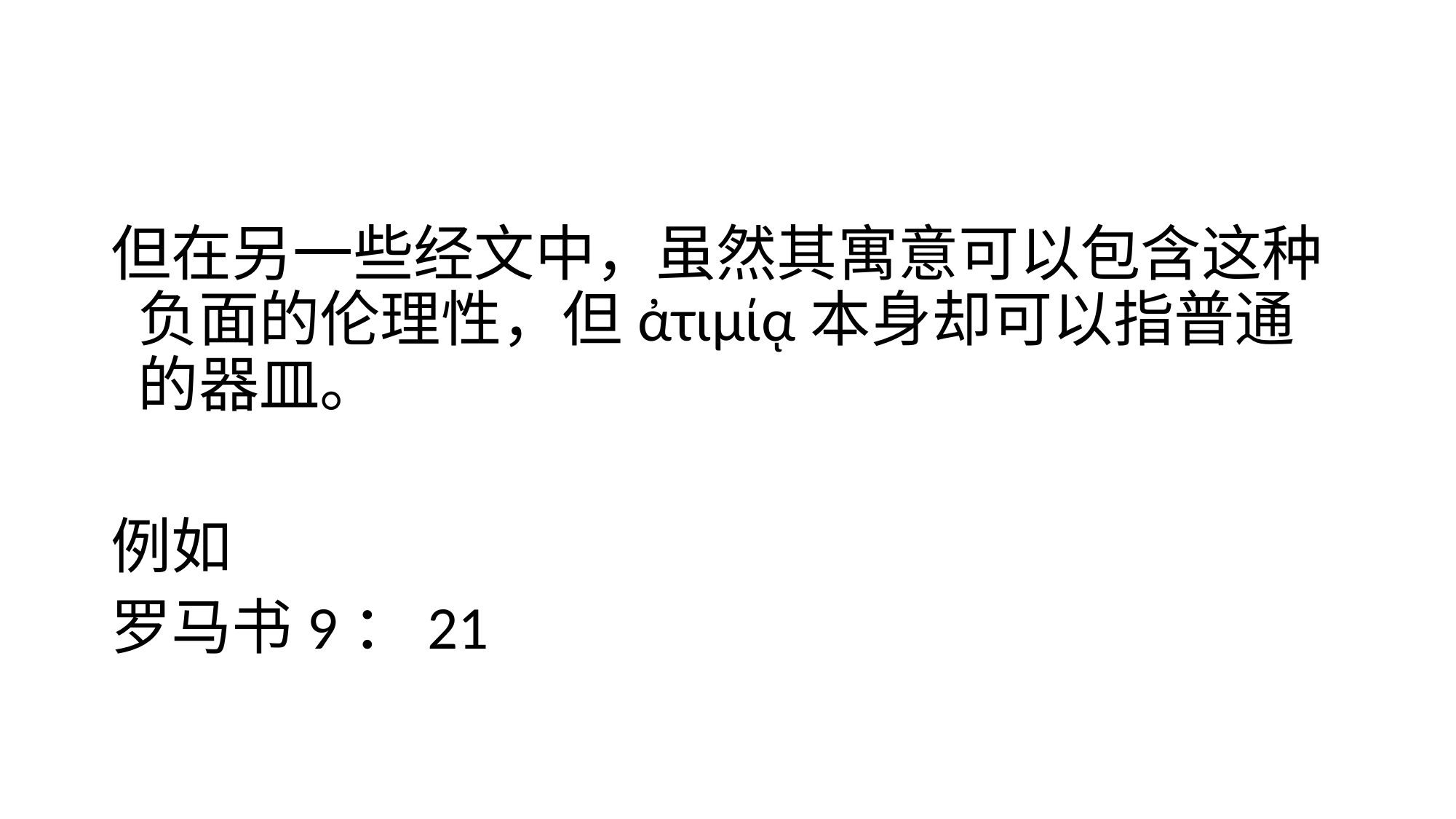

#
但在另一些经文中，虽然其寓意可以包含这种负面的伦理性，但ἀτιμίᾳ本身却可以指普通的器皿。

例如
罗马书9：21